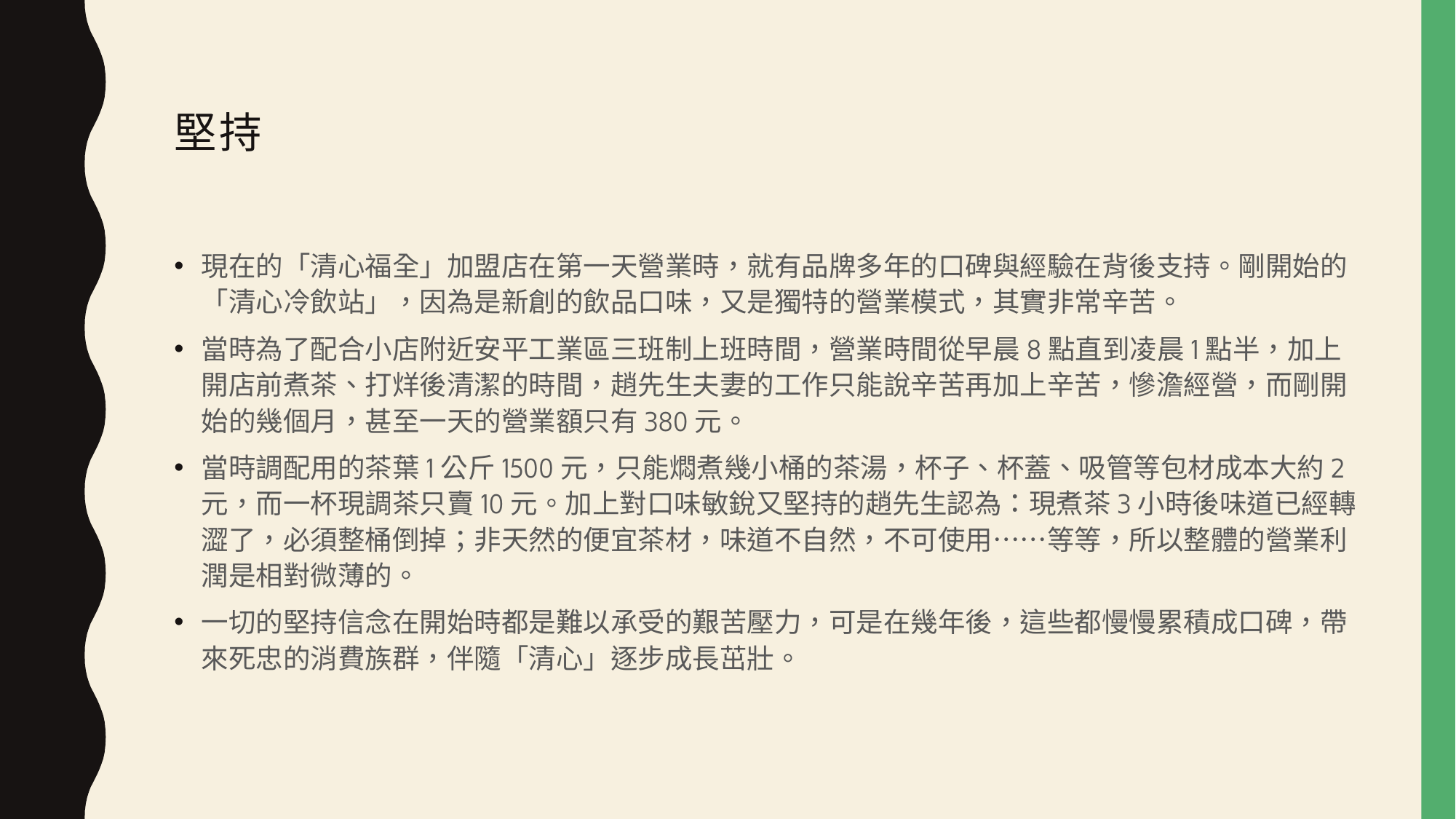

# 堅持
現在的「清心福全」加盟店在第一天營業時，就有品牌多年的口碑與經驗在背後支持。剛開始的「清心冷飲站」，因為是新創的飲品口味，又是獨特的營業模式，其實非常辛苦。
當時為了配合小店附近安平工業區三班制上班時間，營業時間從早晨8點直到凌晨1點半，加上開店前煮茶、打烊後清潔的時間，趙先生夫妻的工作只能說辛苦再加上辛苦，慘澹經營，而剛開始的幾個月，甚至一天的營業額只有380元。
當時調配用的茶葉1公斤1500元，只能燜煮幾小桶的茶湯，杯子、杯蓋、吸管等包材成本大約2元，而一杯現調茶只賣10元。加上對口味敏銳又堅持的趙先生認為：現煮茶3小時後味道已經轉澀了，必須整桶倒掉；非天然的便宜茶材，味道不自然，不可使用……等等，所以整體的營業利潤是相對微薄的。
一切的堅持信念在開始時都是難以承受的艱苦壓力，可是在幾年後，這些都慢慢累積成口碑，帶來死忠的消費族群，伴隨「清心」逐步成長茁壯。